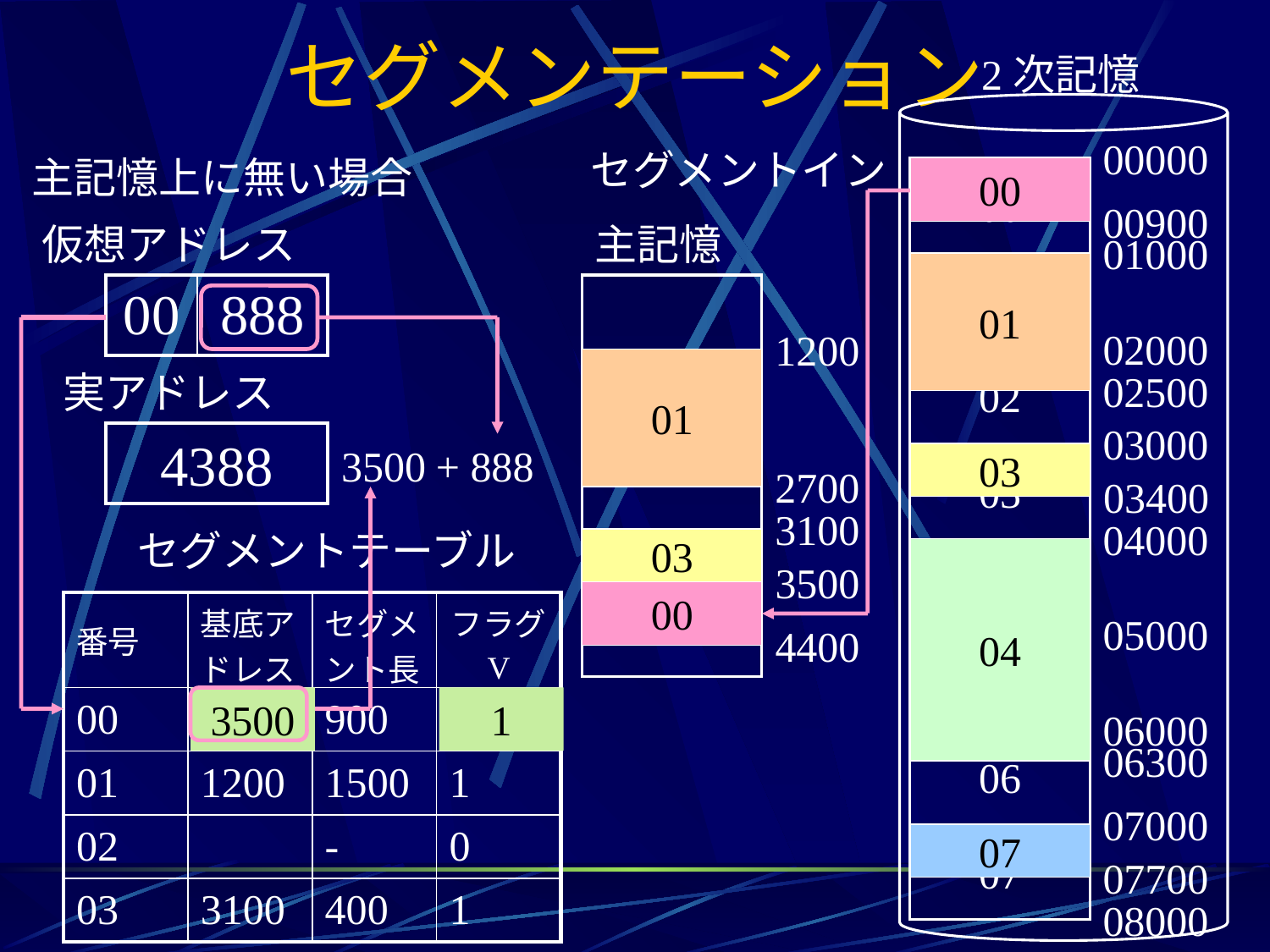

# セグメンテーション
2次記憶

00000

00
01000
01
02000
02
03000
03
04000
04
05000
05
06000
06
07000
07
セグメントイン
主記憶上に無い場合
00
00900

仮想アドレス
主記憶
01
02500
| 00 | 888 |
| --- | --- |

 + 888
1200
01
2700
実アドレス
4388
3500

03
03400
3100
03
3500
セグメントテーブル
04
06300
00
4400
| 番号 | 基底アドレス | セグメント長 | フラグ V |
| --- | --- | --- | --- |
| 00 |  | 900 | 0 |
| 01 | 1200 | 1500 | 1 |
| 02 |  | - | 0 |
| 03 | 3100 | 400 | 1 |
3500
1

07
07700
08000